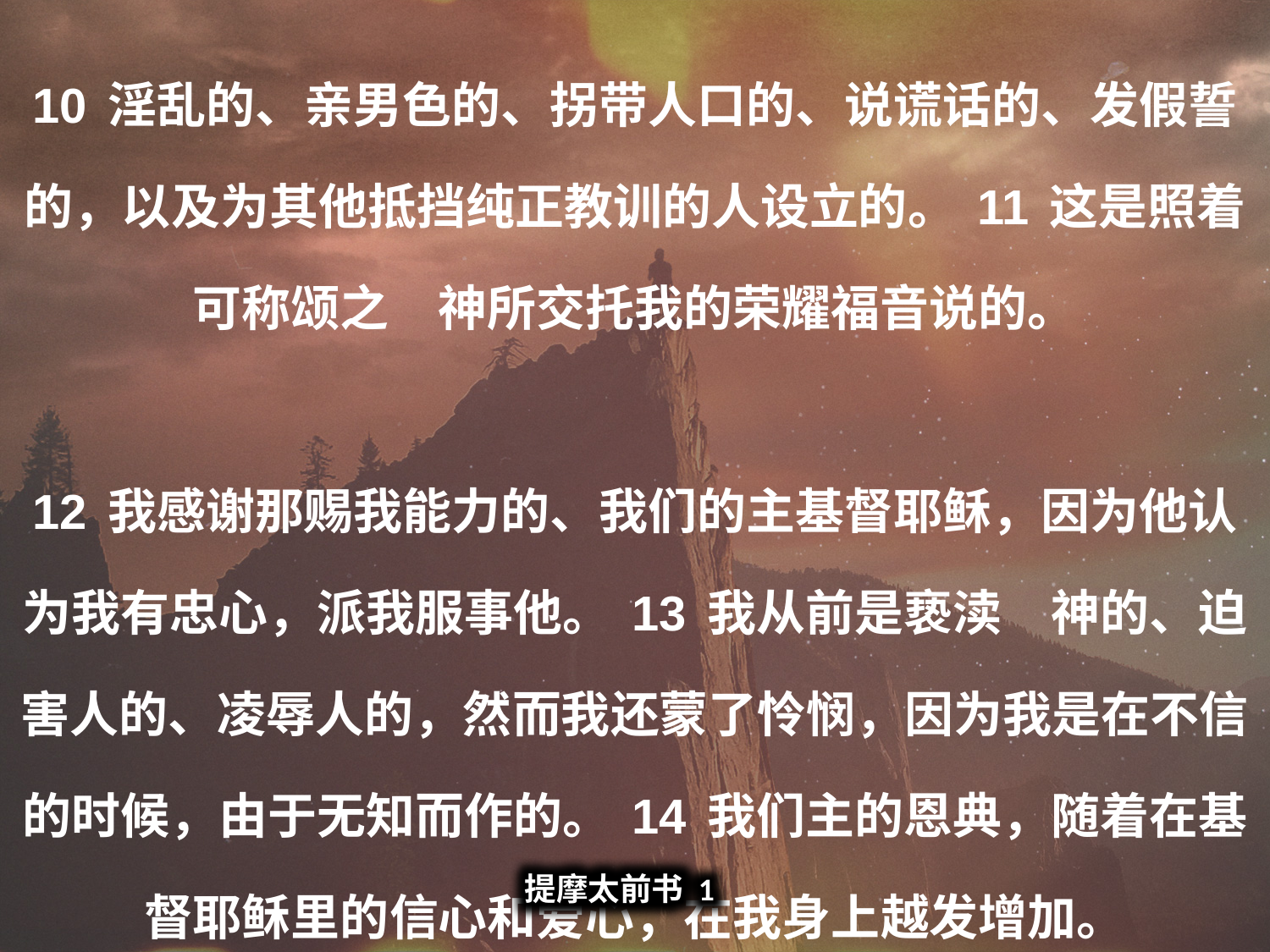

10淫乱的、亲男色的、拐带人口的、说谎话的、发假誓的，以及为其他抵挡纯正教训的人设立的。11这是照着可称颂之　神所交托我的荣耀福音说的。

12我感谢那赐我能力的、我们的主基督耶稣，因为他认为我有忠心，派我服事他。13我从前是亵渎　神的、迫害人的、凌辱人的，然而我还蒙了怜悯，因为我是在不信的时候，由于无知而作的。14我们主的恩典，随着在基督耶稣里的信心和爱心，在我身上越发增加。
提摩太前书 1